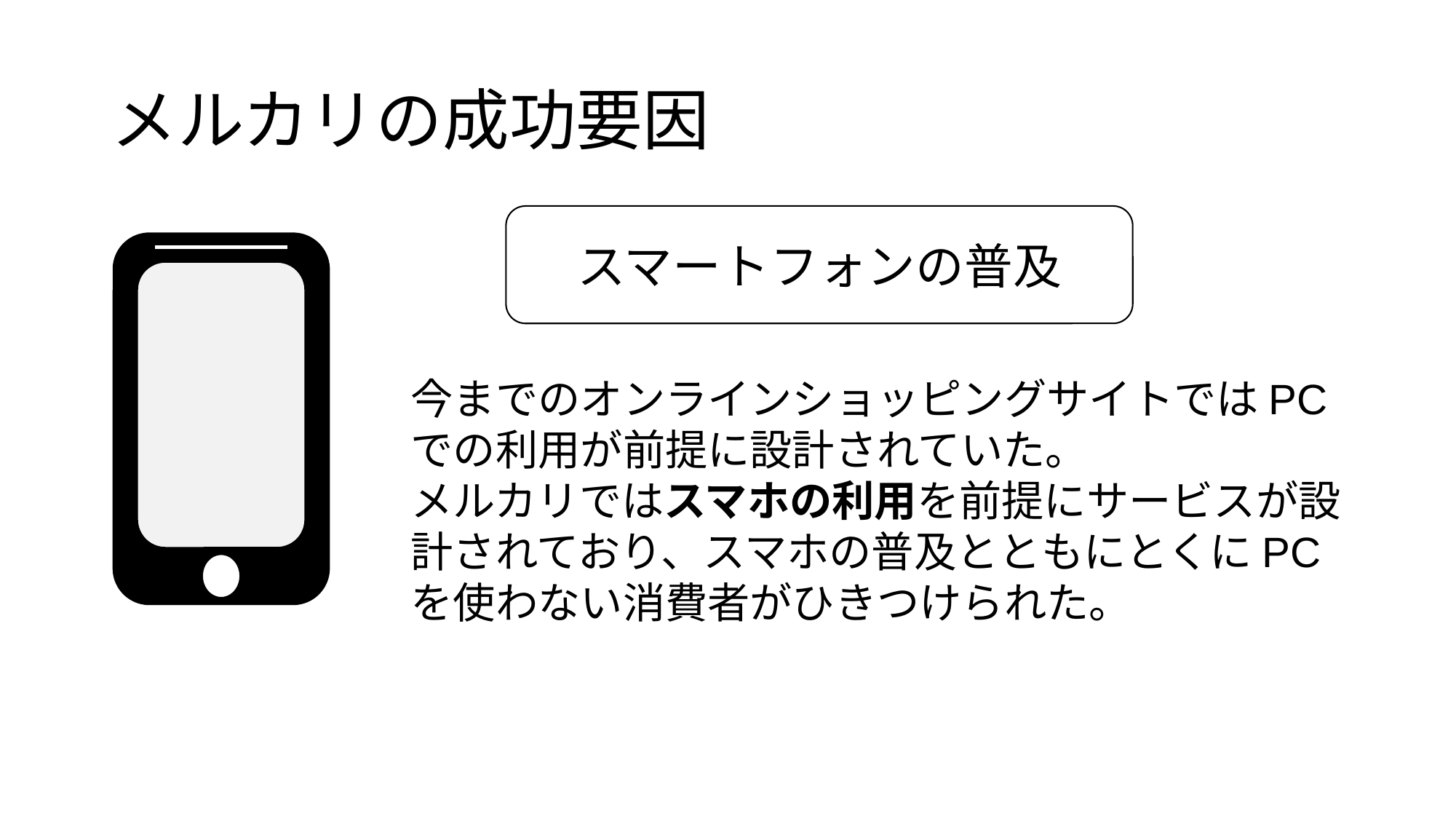

# メルカリの成功要因
スマートフォンの普及

今までのオンラインショッピングサイトではPCでの利用が前提に設計されていた。
メルカリではスマホの利用を前提にサービスが設計されており、スマホの普及とともにとくにPCを使わない消費者がひきつけられた。